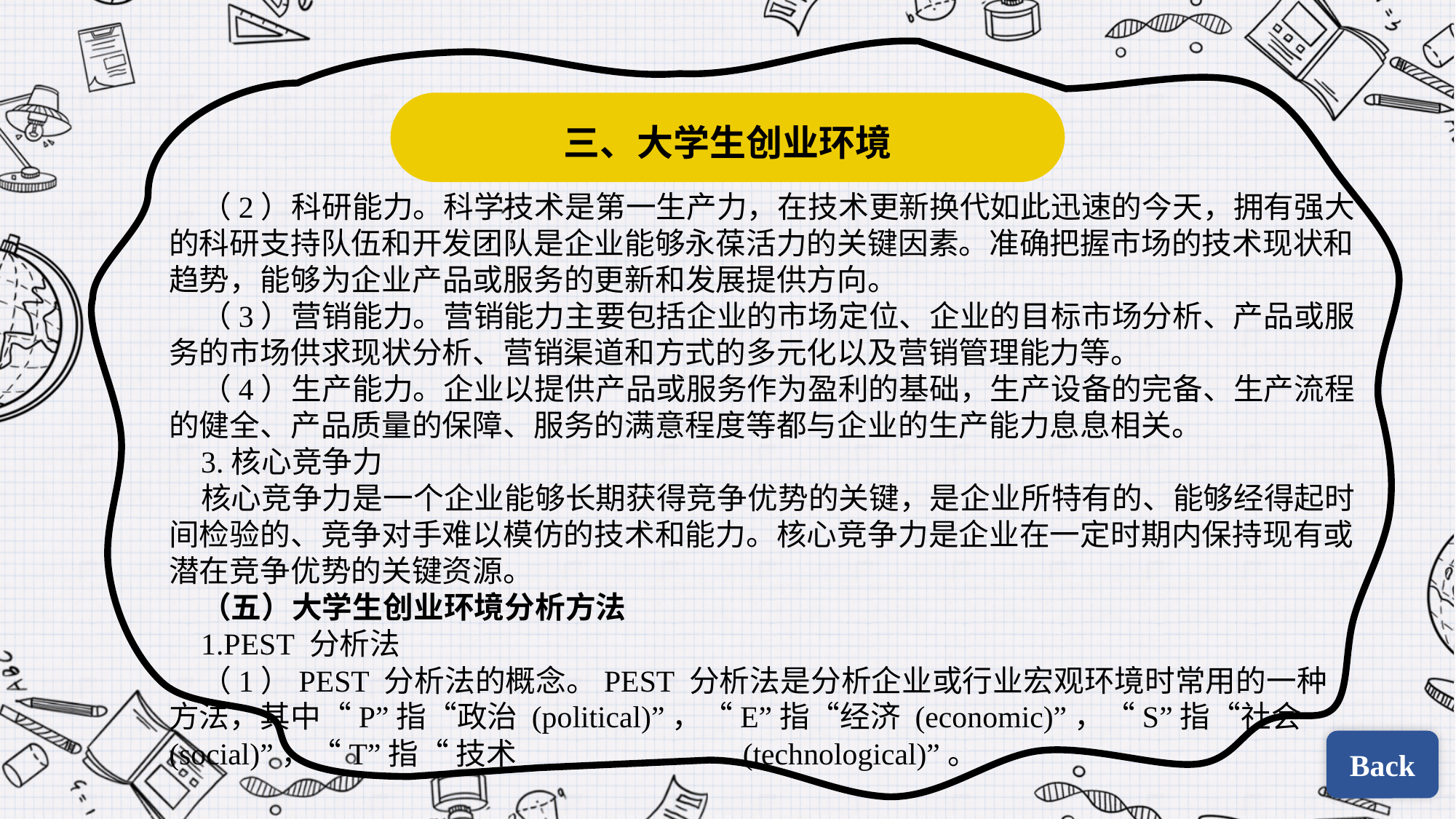

三、大学生创业环境
（2）科研能力。科学技术是第一生产力，在技术更新换代如此迅速的今天，拥有强大的科研支持队伍和开发团队是企业能够永葆活力的关键因素。准确把握市场的技术现状和趋势，能够为企业产品或服务的更新和发展提供方向。
（3）营销能力。营销能力主要包括企业的市场定位、企业的目标市场分析、产品或服务的市场供求现状分析、营销渠道和方式的多元化以及营销管理能力等。
（4）生产能力。企业以提供产品或服务作为盈利的基础，生产设备的完备、生产流程的健全、产品质量的保障、服务的满意程度等都与企业的生产能力息息相关。
3.核心竞争力
核心竞争力是一个企业能够长期获得竞争优势的关键，是企业所特有的、能够经得起时间检验的、竞争对手难以模仿的技术和能力。核心竞争力是企业在一定时期内保持现有或潜在竞争优势的关键资源。
（五）大学生创业环境分析方法
1.PEST 分析法
（1）PEST 分析法的概念。PEST 分析法是分析企业或行业宏观环境时常用的一种方法，其中“P”指“政治 (political)”，“E”指“经济 (economic)”，“S”指“社会 (social)”，“T”指“ 技术          cccccccccgg(technological)”。

Back